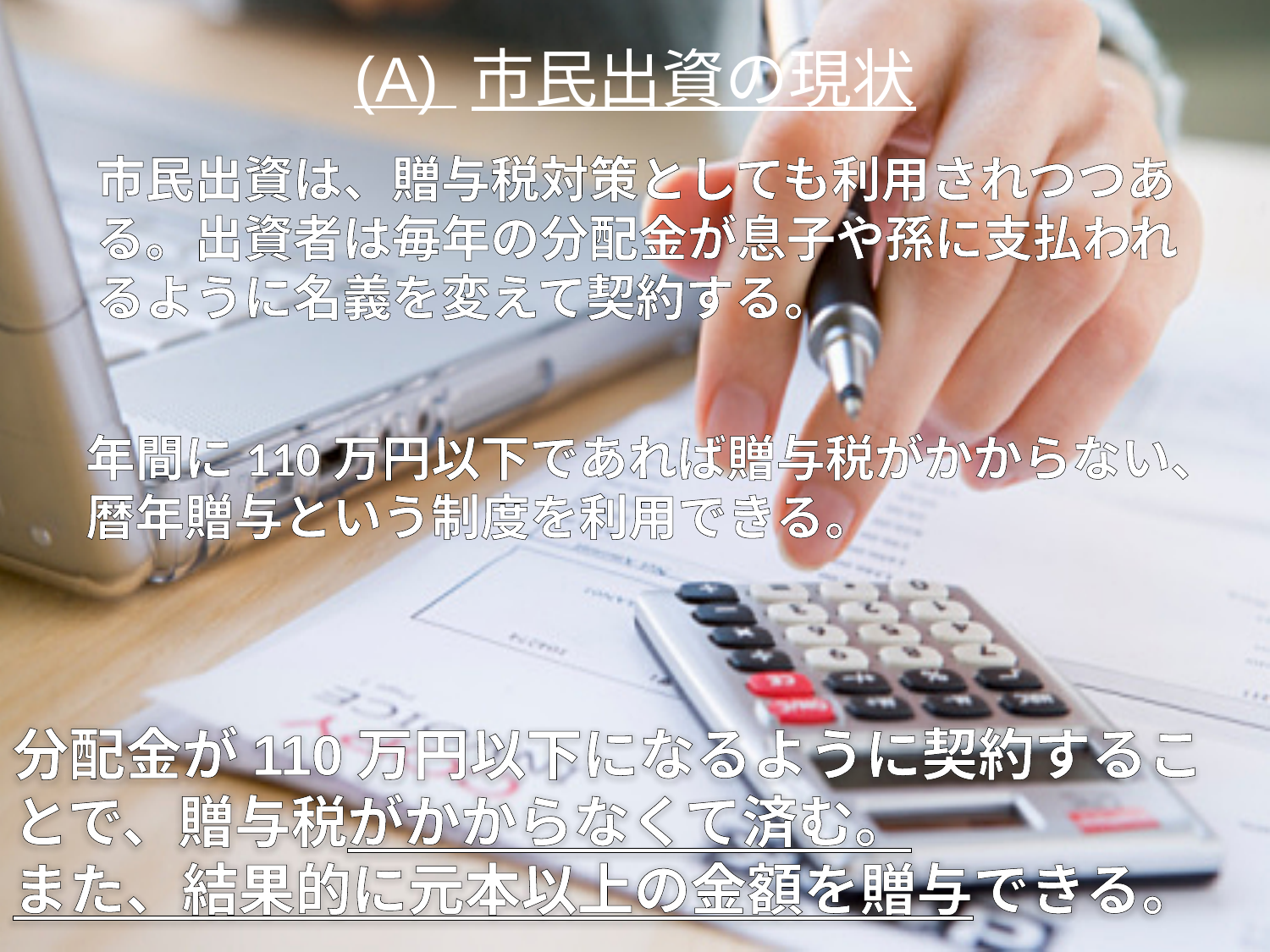

(A) 市民出資の現状
市民出資は、贈与税対策としても利用されつつある。出資者は毎年の分配金が息子や孫に支払われるように名義を変えて契約する。
年間に110万円以下であれば贈与税がかからない、
暦年贈与という制度を利用できる。

分配金が110万円以下になるように契約することで、贈与税がかからなくて済む。
また、結果的に元本以上の金額を贈与できる。